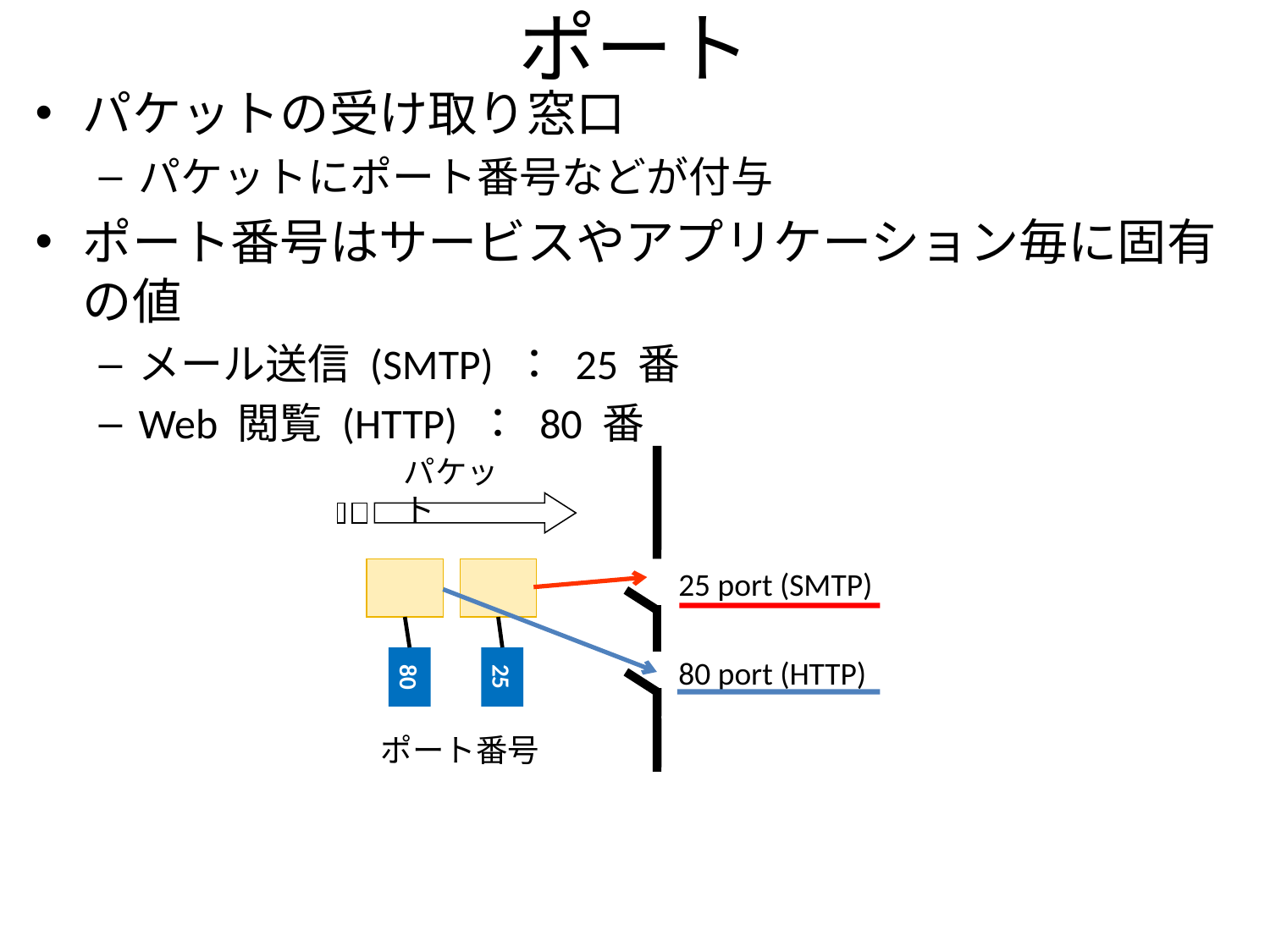

# ポート
パケットの受け取り窓口
パケットにポート番号などが付与
ポート番号はサービスやアプリケーション毎に固有の値
メール送信 (SMTP) ： 25 番
Web 閲覧 (HTTP) ： 80 番
パケット

25 port (SMTP)

80 port (HTTP)

25
80

ポート番号